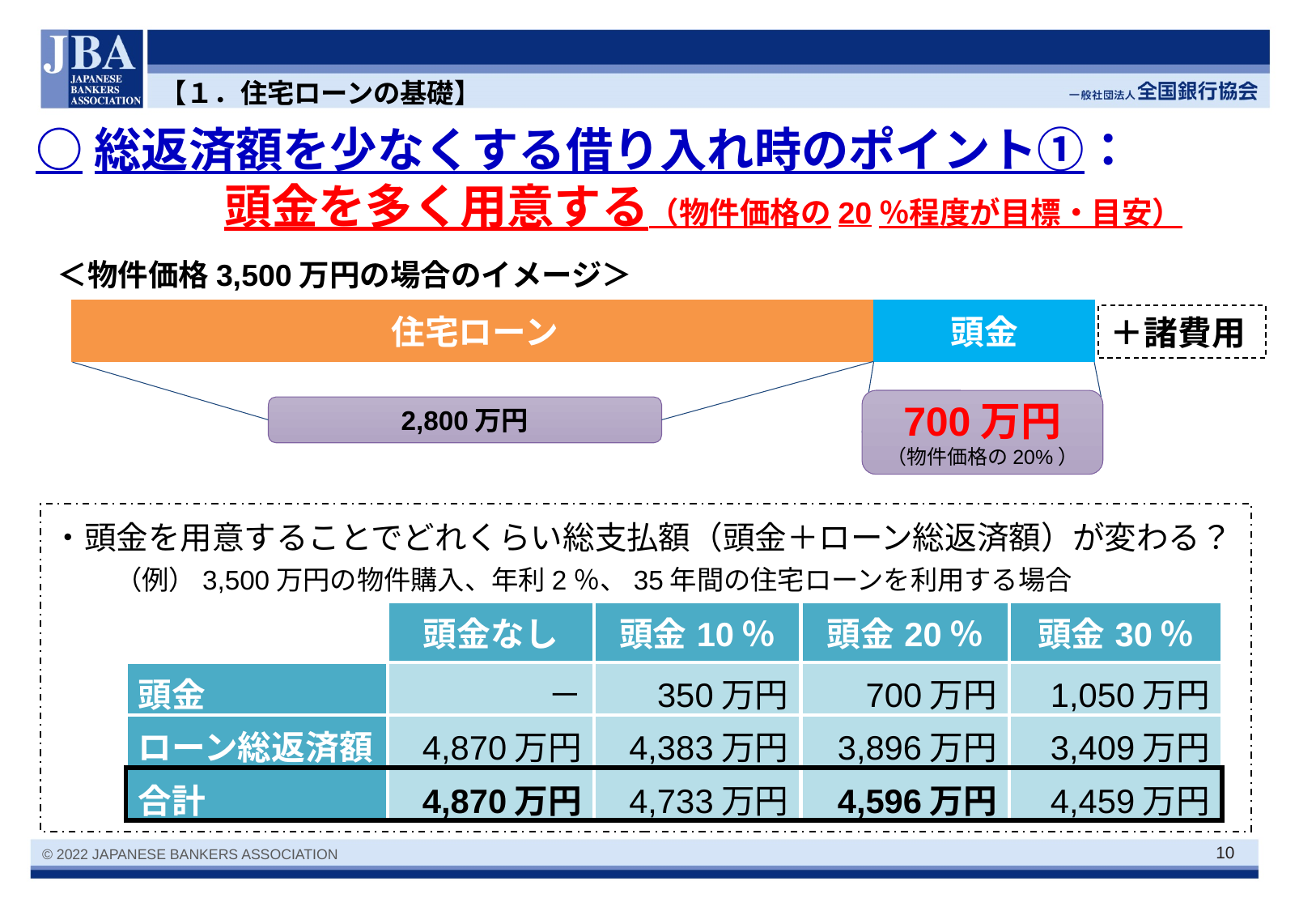

【１．住宅ローンの基礎】
○総返済額を少なくする借り入れ時のポイント①：
　　　　頭金を多く用意する（物件価格の20％程度が目標・目安）
＜物件価格3,500万円の場合のイメージ＞
住宅ローン
頭金
＋諸費用
700万円
（物件価格の20%）
2,800万円

・頭金を用意することでどれくらい総支払額（頭金＋ローン総返済額）が変わる？
（例）3,500万円の物件購入、年利2％、35年間の住宅ローンを利用する場合
|  | 頭金なし | 頭金10％ | 頭金20％ | 頭金30％ |
| --- | --- | --- | --- | --- |
| 頭金 | － | 350万円 | 700万円 | 1,050万円 |
| ローン総返済額 | 4,870万円 | 4,383万円 | 3,896万円 | 3,409万円 |
| 合計 | 4,870万円 | 4,733万円 | 4,596万円 | 4,459万円 |